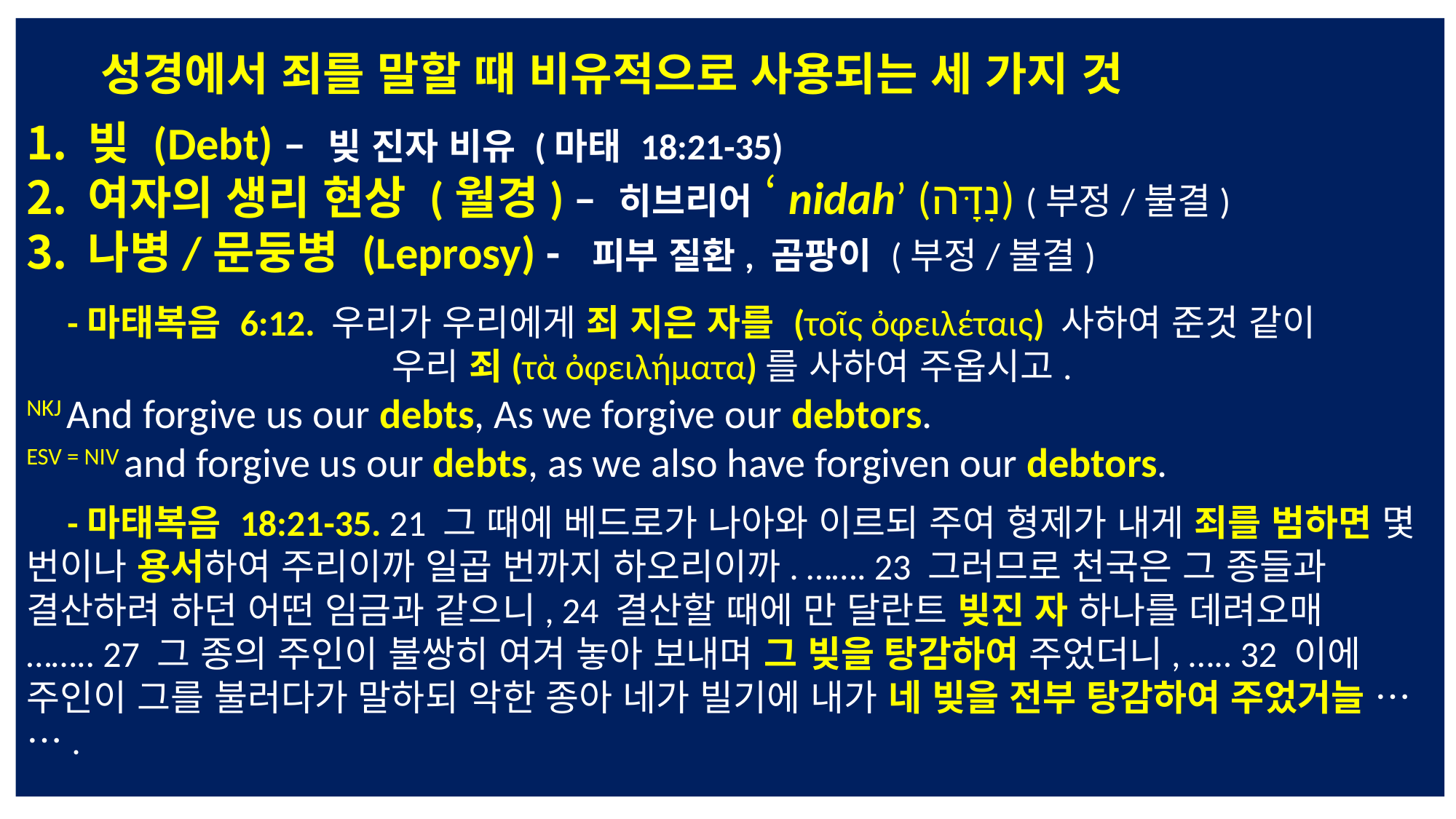

성경에서 죄를 말할 때 비유적으로 사용되는 세 가지 것

빚 (Debt) – 빚 진자 비유 (마태 18:21-35)
여자의 생리 현상 (월경) – 히브리어 ‘nidah’ (נִדָּה) (부정/불결)
나병/문둥병 (Leprosy) -  피부 질환, 곰팡이 (부정/불결)

     -마태복음 6:12. 우리가 우리에게 죄 지은 자를 (τοῖς ὀφειλέταις) 사하여 준것 같이
                                   우리 죄(τὰ ὀφειλήματα)를 사하여 주옵시고.
NKJ And forgive us our debts, As we forgive our debtors.
ESV = NIV and forgive us our debts, as we also have forgiven our debtors.

     -마태복음 18:21-35. 21 그 때에 베드로가 나아와 이르되 주여 형제가 내게 죄를 범하면 몇 번이나 용서하여 주리이까 일곱 번까지 하오리이까. ……. 23 그러므로 천국은 그 종들과 결산하려 하던 어떤 임금과 같으니, 24 결산할 때에 만 달란트 빚진 자 하나를 데려오매
…….. 27 그 종의 주인이 불쌍히 여겨 놓아 보내며 그 빚을 탕감하여 주었더니, ….. 32 이에 주인이 그를 불러다가 말하되 악한 종아 네가 빌기에 내가 네 빚을 전부 탕감하여 주었거늘 …….